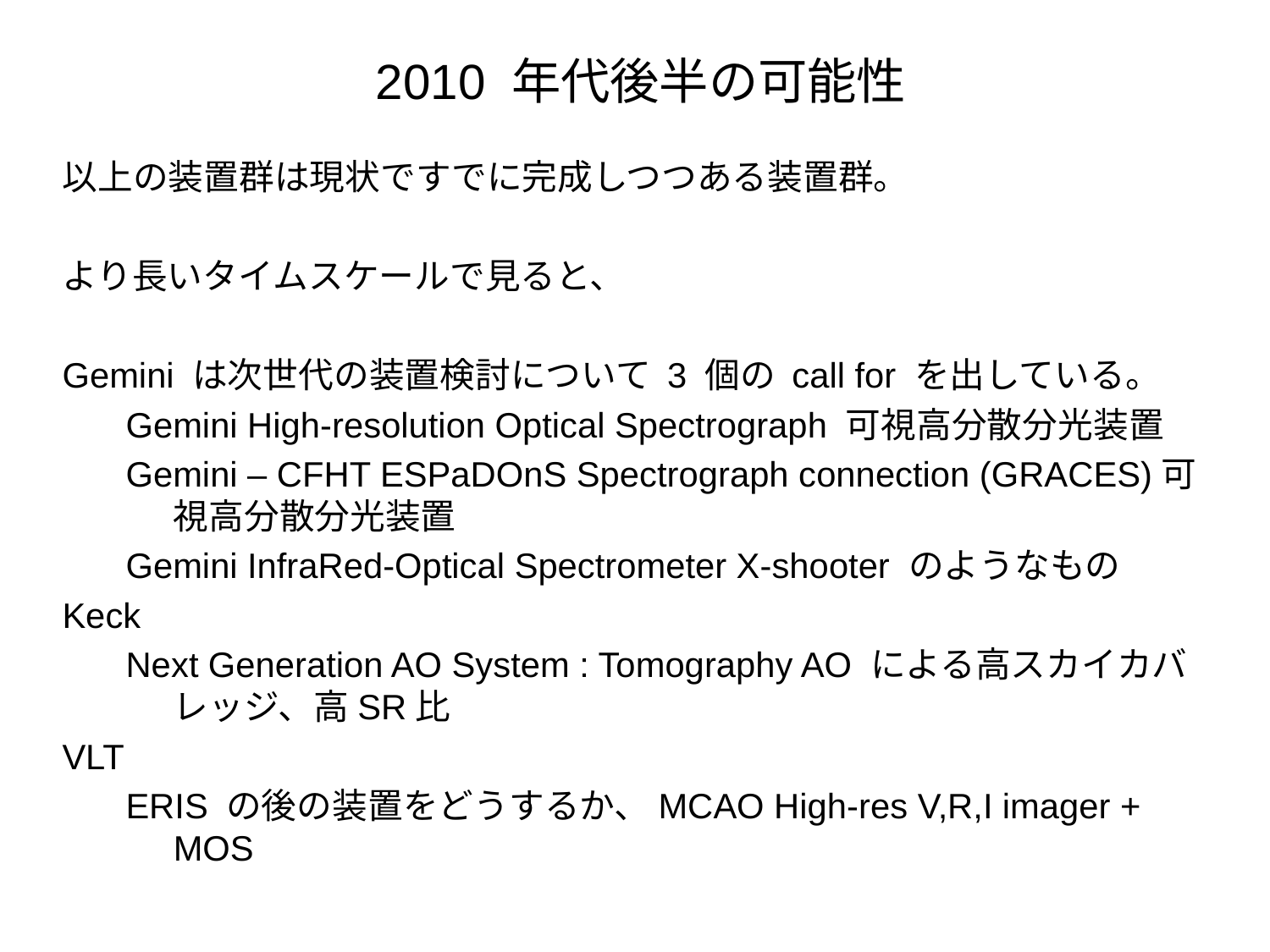

2010 年代後半の可能性
以上の装置群は現状ですでに完成しつつある装置群。

より長いタイムスケールで見ると、

Gemini は次世代の装置検討について 3 個の call for を出している。
Gemini High-resolution Optical Spectrograph 可視高分散分光装置
Gemini – CFHT ESPaDOnS Spectrograph connection (GRACES)可視高分散分光装置
Gemini InfraRed-Optical Spectrometer X-shooter のようなもの
Keck
Next Generation AO System : Tomography AO による高スカイカバレッジ、高SR比
VLT
ERIS の後の装置をどうするか、MCAO High-res V,R,I imager + MOS